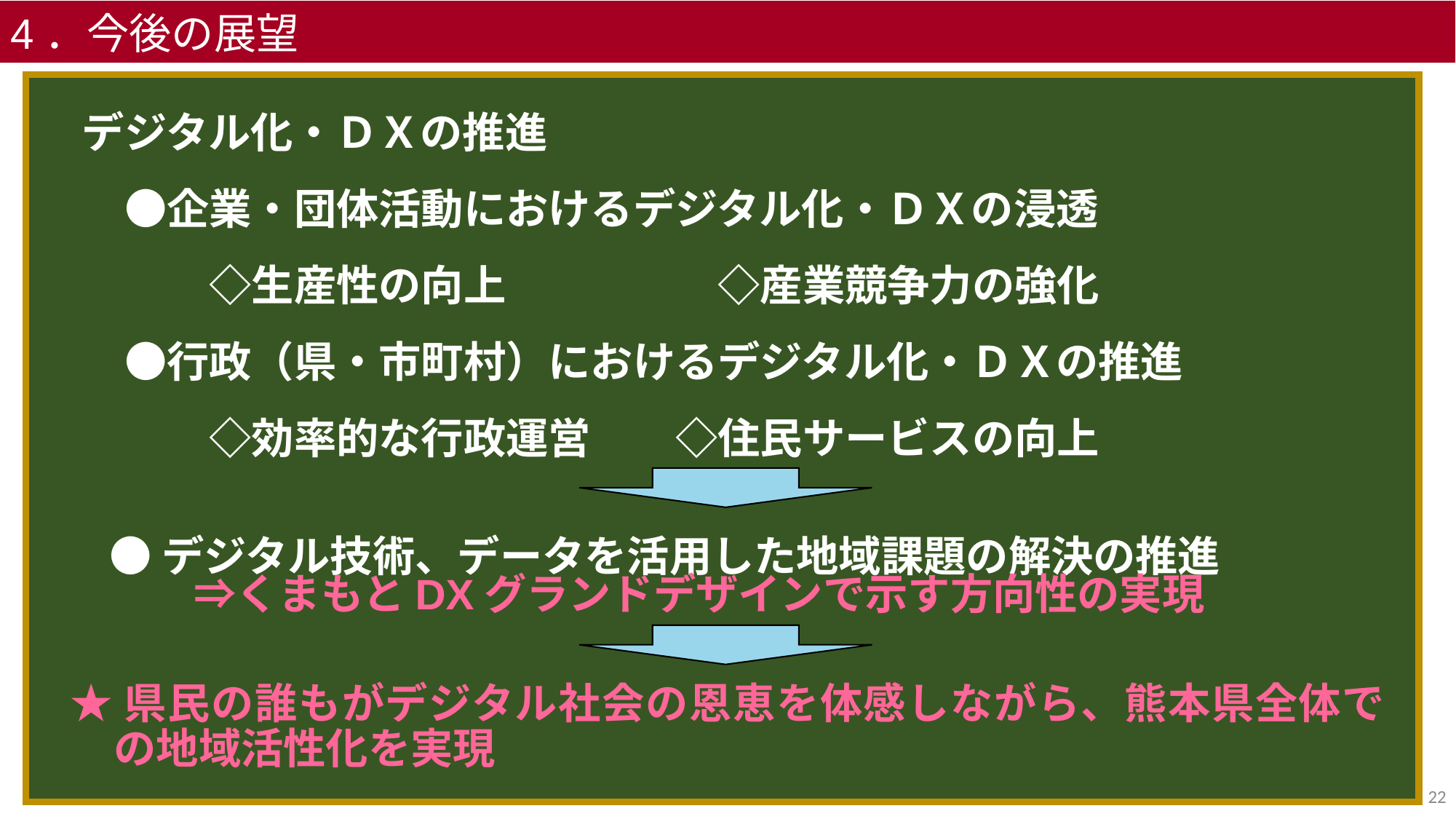

4．今後の展望

デジタル化・ＤＸの推進
　●企業・団体活動におけるデジタル化・ＤＸの浸透
　　　◇生産性の向上　　　　　◇産業競争力の強化
　●行政（県・市町村）におけるデジタル化・ＤＸの推進
　　　◇効率的な行政運営　　◇住民サービスの向上

●デジタル技術、データを活用した地域課題の解決の推進
　　⇒くまもとDXグランドデザインで示す方向性の実現

★県民の誰もがデジタル社会の恩恵を体感しながら、熊本県全体での地域活性化を実現
22